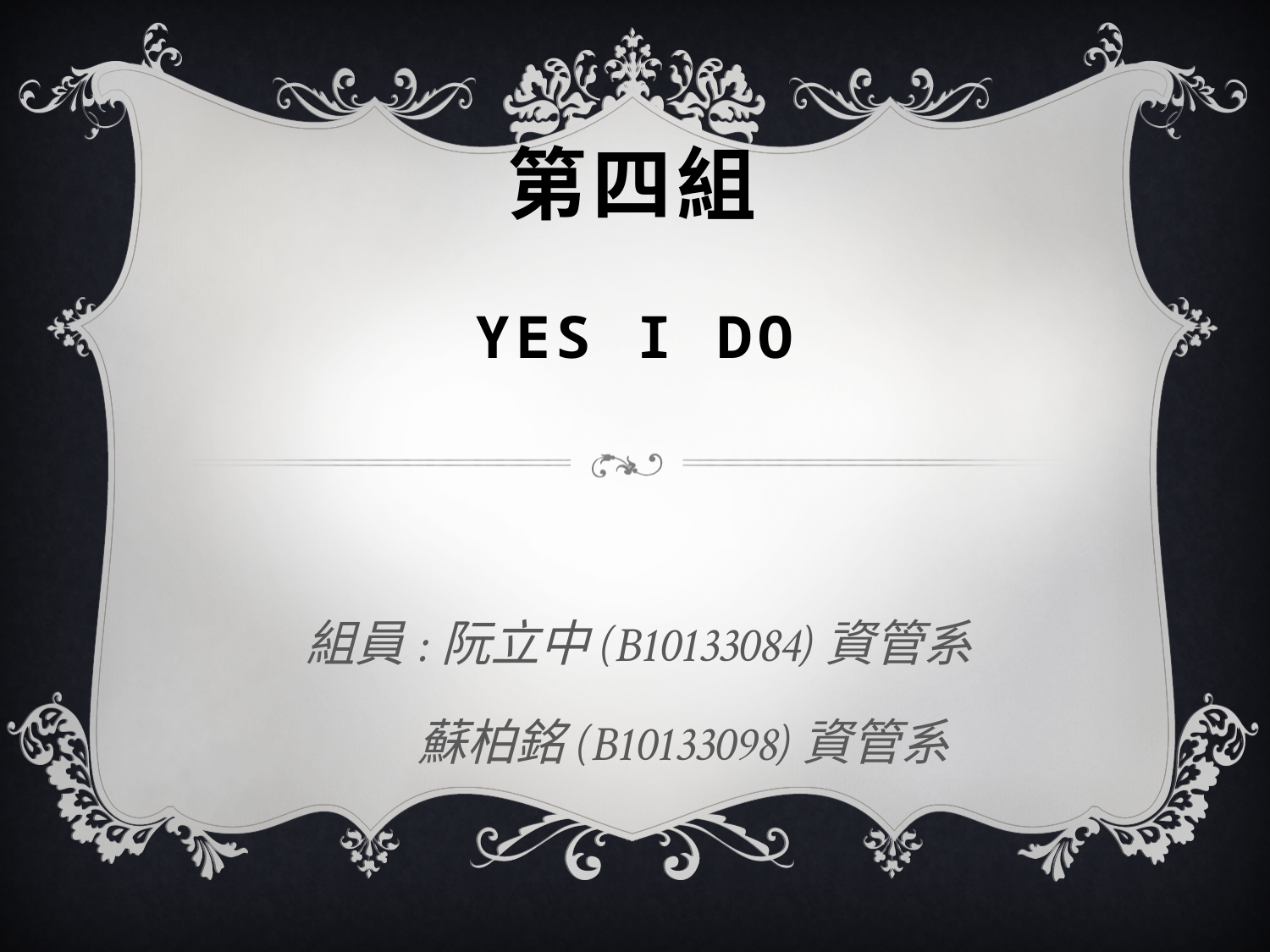

# 第四組 YES I DO
組員:阮立中(B10133084)資管系
       蘇柏銘(B10133098)資管系